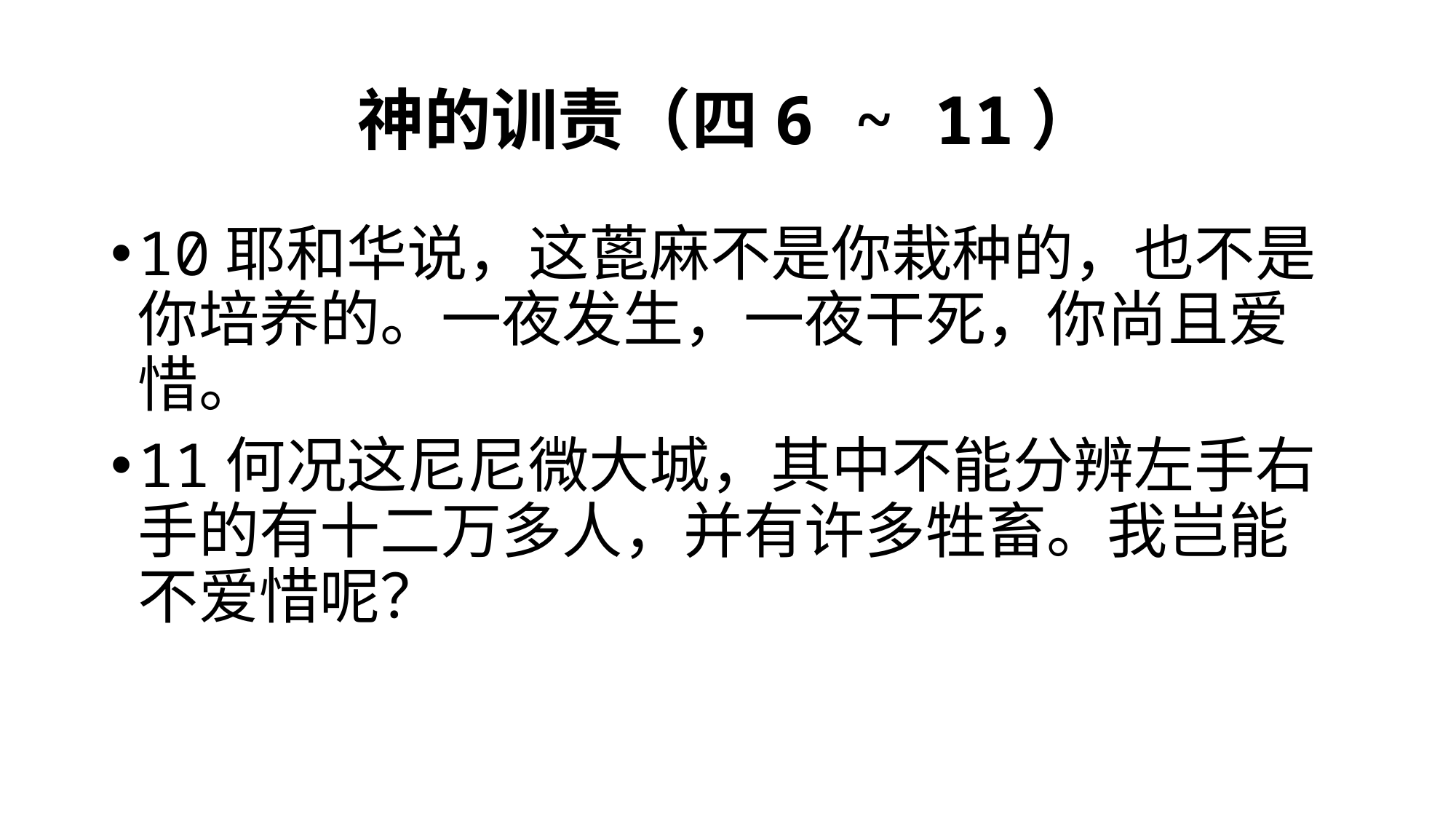

# 神的训责（四6 ~ 11）
10耶和华说，这蓖麻不是你栽种的，也不是你培养的。一夜发生，一夜干死，你尚且爱惜。
11何况这尼尼微大城，其中不能分辨左手右手的有十二万多人，并有许多牲畜。我岂能不爱惜呢？